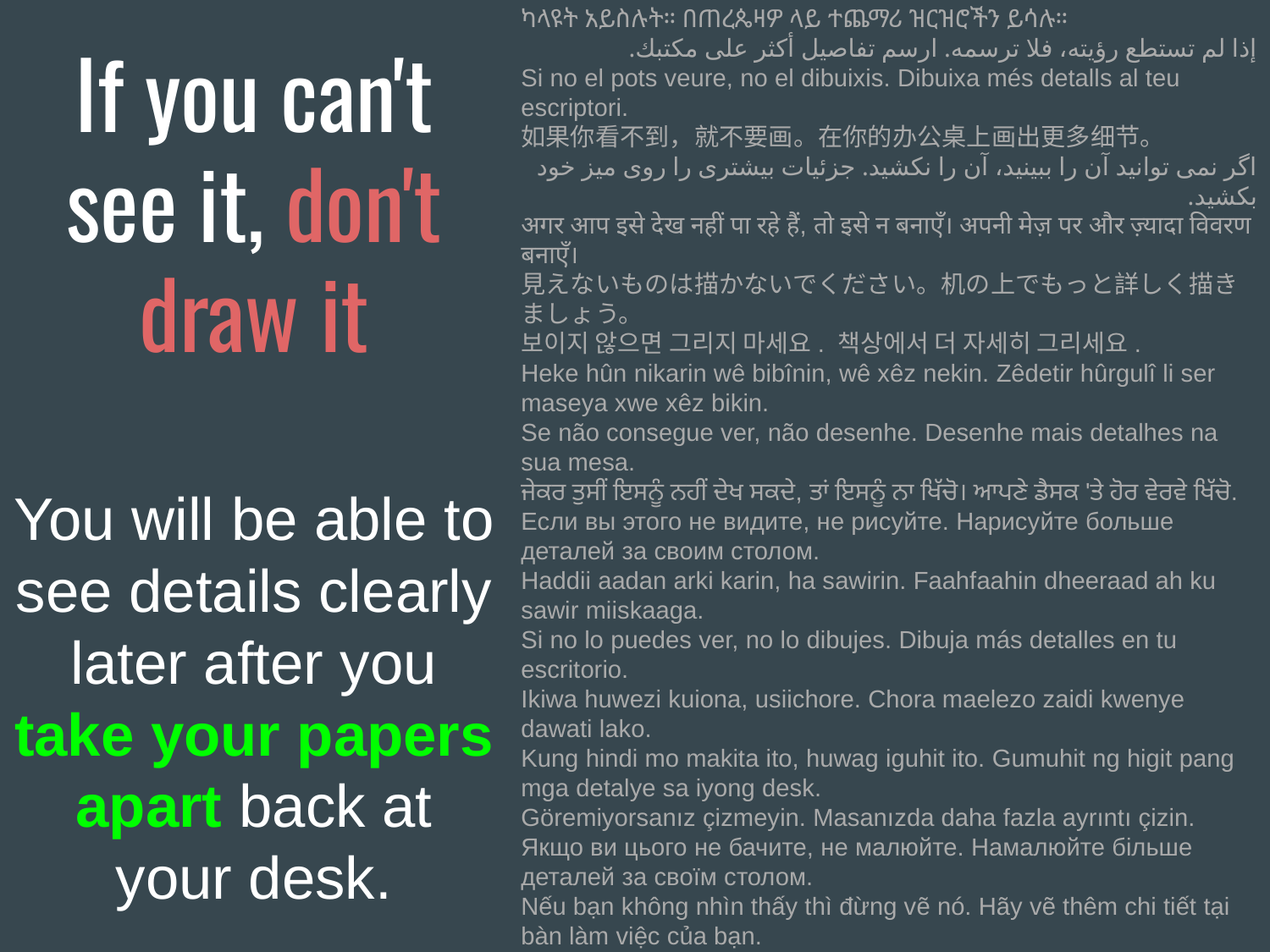

If you can't see it, don't draw it

You will be able to see details clearly later after you take your papers apart back at your desk.
ካላዩት አይስሉት። በጠረጴዛዎ ላይ ተጨማሪ ዝርዝሮችን ይሳሉ።
إذا لم تستطع رؤيته، فلا ترسمه. ارسم تفاصيل أكثر على مكتبك.
Si no el pots veure, no el dibuixis. Dibuixa més detalls al teu escriptori.
如果你看不到，就不要画。在你的办公桌上画出更多细节。
اگر نمی توانید آن را ببینید، آن را نکشید. جزئیات بیشتری را روی میز خود بکشید.
अगर आप इसे देख नहीं पा रहे हैं, तो इसे न बनाएँ। अपनी मेज़ पर और ज़्यादा विवरण बनाएँ।
見えないものは描かないでください。机の上でもっと詳しく描きましょう。
보이지 않으면 그리지 마세요. 책상에서 더 자세히 그리세요.
Heke hûn nikarin wê bibînin, wê xêz nekin. Zêdetir hûrgulî li ser maseya xwe xêz bikin.
Se não consegue ver, não desenhe. Desenhe mais detalhes na sua mesa.
ਜੇਕਰ ਤੁਸੀਂ ਇਸਨੂੰ ਨਹੀਂ ਦੇਖ ਸਕਦੇ, ਤਾਂ ਇਸਨੂੰ ਨਾ ਖਿੱਚੋ। ਆਪਣੇ ਡੈਸਕ 'ਤੇ ਹੋਰ ਵੇਰਵੇ ਖਿੱਚੋ.
Если вы этого не видите, не рисуйте. Нарисуйте больше деталей за своим столом.
Haddii aadan arki karin, ha sawirin. Faahfaahin dheeraad ah ku sawir miiskaaga.
Si no lo puedes ver, no lo dibujes. Dibuja más detalles en tu escritorio.
Ikiwa huwezi kuiona, usiichore. Chora maelezo zaidi kwenye dawati lako.
Kung hindi mo makita ito, huwag iguhit ito. Gumuhit ng higit pang mga detalye sa iyong desk.
Göremiyorsanız çizmeyin. Masanızda daha fazla ayrıntı çizin.
Якщо ви цього не бачите, не малюйте. Намалюйте більше деталей за своїм столом.
Nếu bạn không nhìn thấy thì đừng vẽ nó. Hãy vẽ thêm chi tiết tại bàn làm việc của bạn.